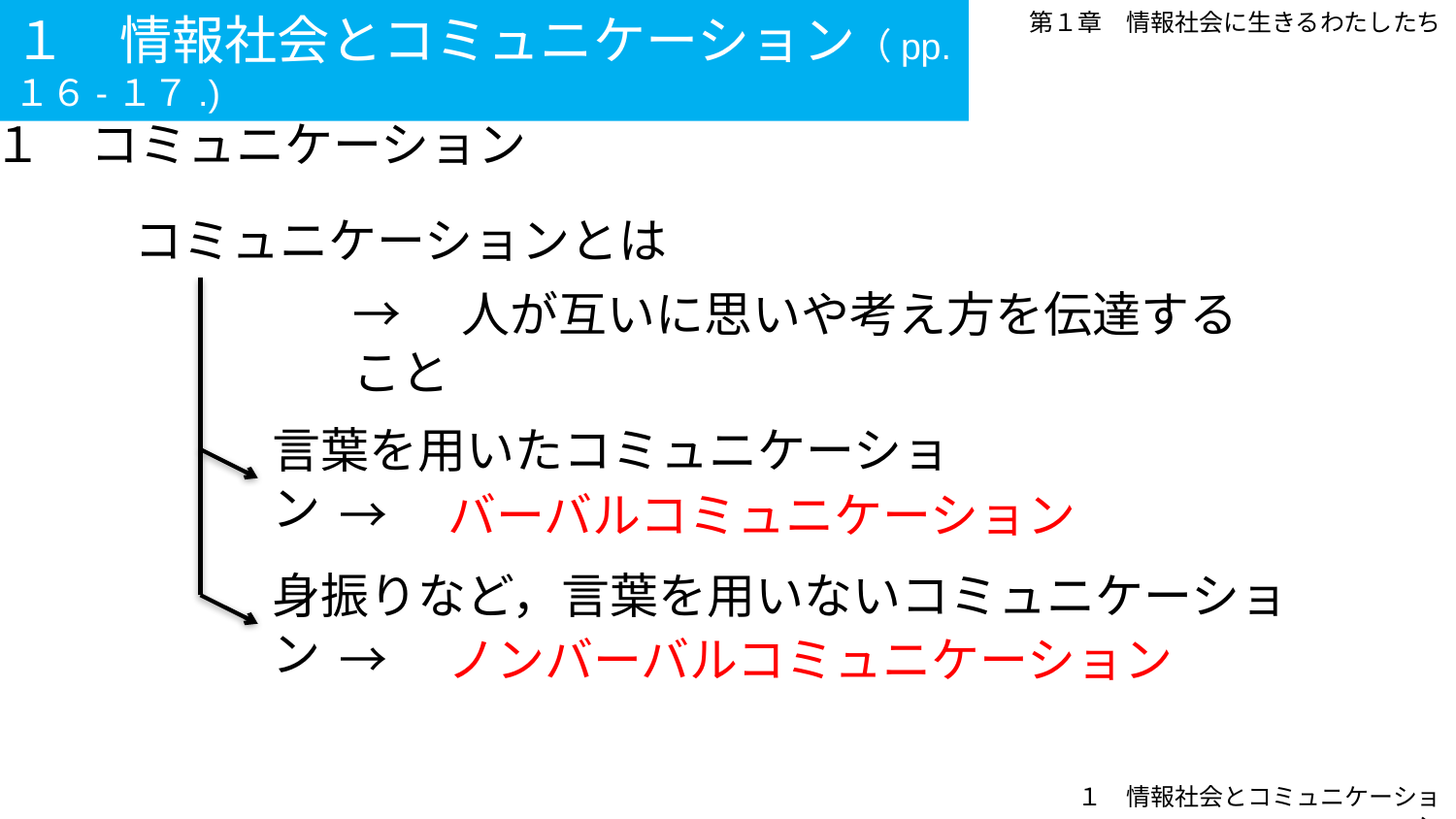

１　情報社会とコミュニケーション（pp.１６-１７.)
第１章　情報社会に生きるわたしたち
１　コミュニケーション
コミュニケーションとは
→　人が互いに思いや考え方を伝達すること
言葉を用いたコミュニケーション
→　バーバルコミュニケーション
身振りなど，言葉を用いないコミュニケーション
→　ノンバーバルコミュニケーション
１　情報社会とコミュニケーション